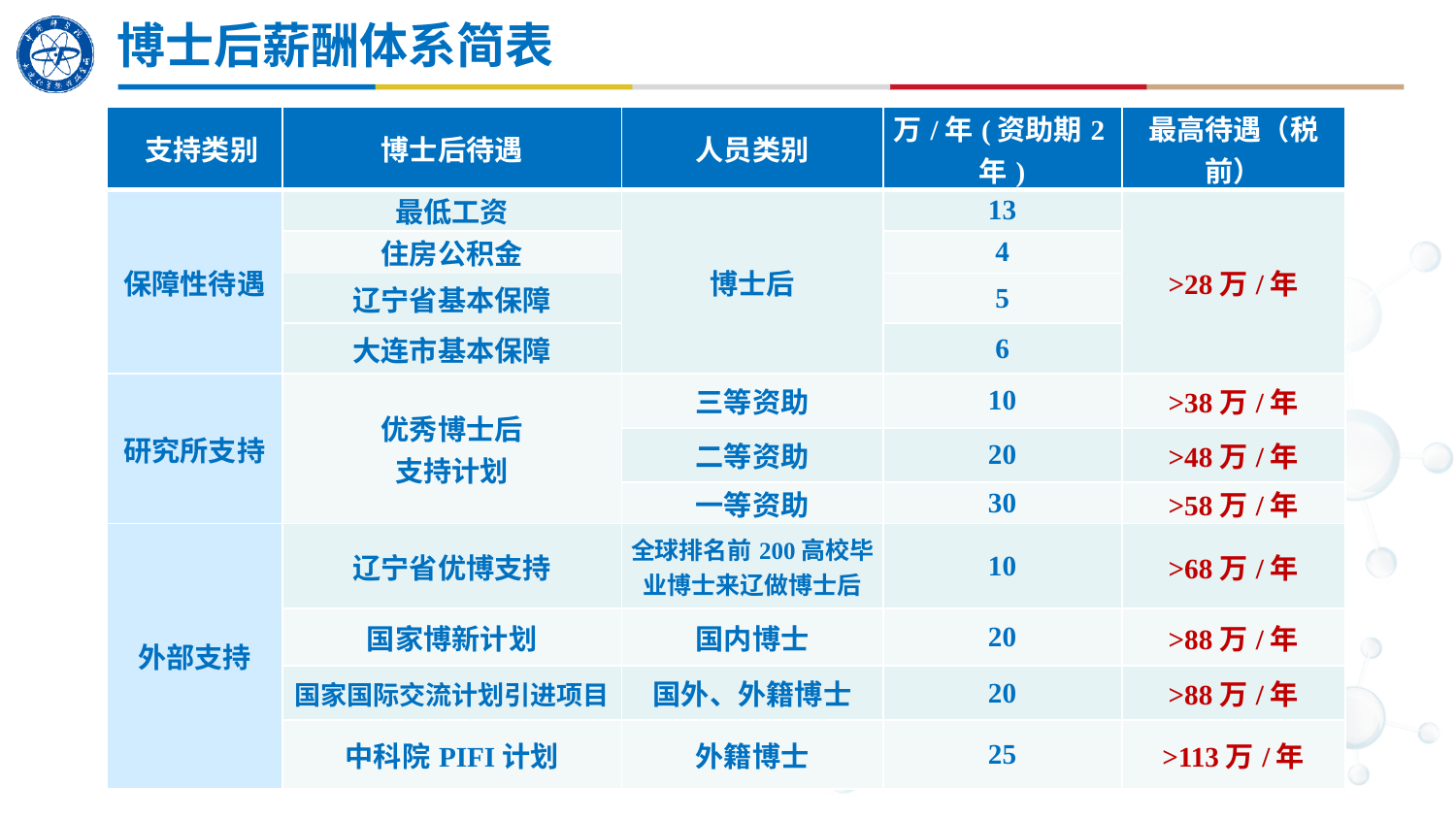

博士后薪酬体系简表
5
| 支持类别 | 博士后待遇 | 人员类别 | 万/年(资助期2年) | 最高待遇（税前） |
| --- | --- | --- | --- | --- |
| 保障性待遇 | 最低工资 | 博士后 | 13 | >28万/年 |
|  | 住房公积金 |  | 4 |  |
|  | 辽宁省基本保障 |  |  |  |
|  |  |  | 5 |  |
|  | 大连市基本保障 |  | 6 |  |
| 研究所支持 | 优秀博士后 支持计划 | 三等资助 | 10 | >38万/年 |
|  |  | 二等资助 | 20 | >48万/年 |
|  |  | 一等资助 | 30 | >58万/年 |
| 外部支持 | 辽宁省优博支持 | 全球排名前200高校毕业博士来辽做博士后 | 10 | >68万/年 |
|  | 国家博新计划 | 国内博士 | 20 | >88万/年 |
|  | 国家国际交流计划引进项目 | 国外、外籍博士 | 20 | >88万/年 |
|  | 中科院PIFI计划 | 外籍博士 | 25 | >113万/年 |